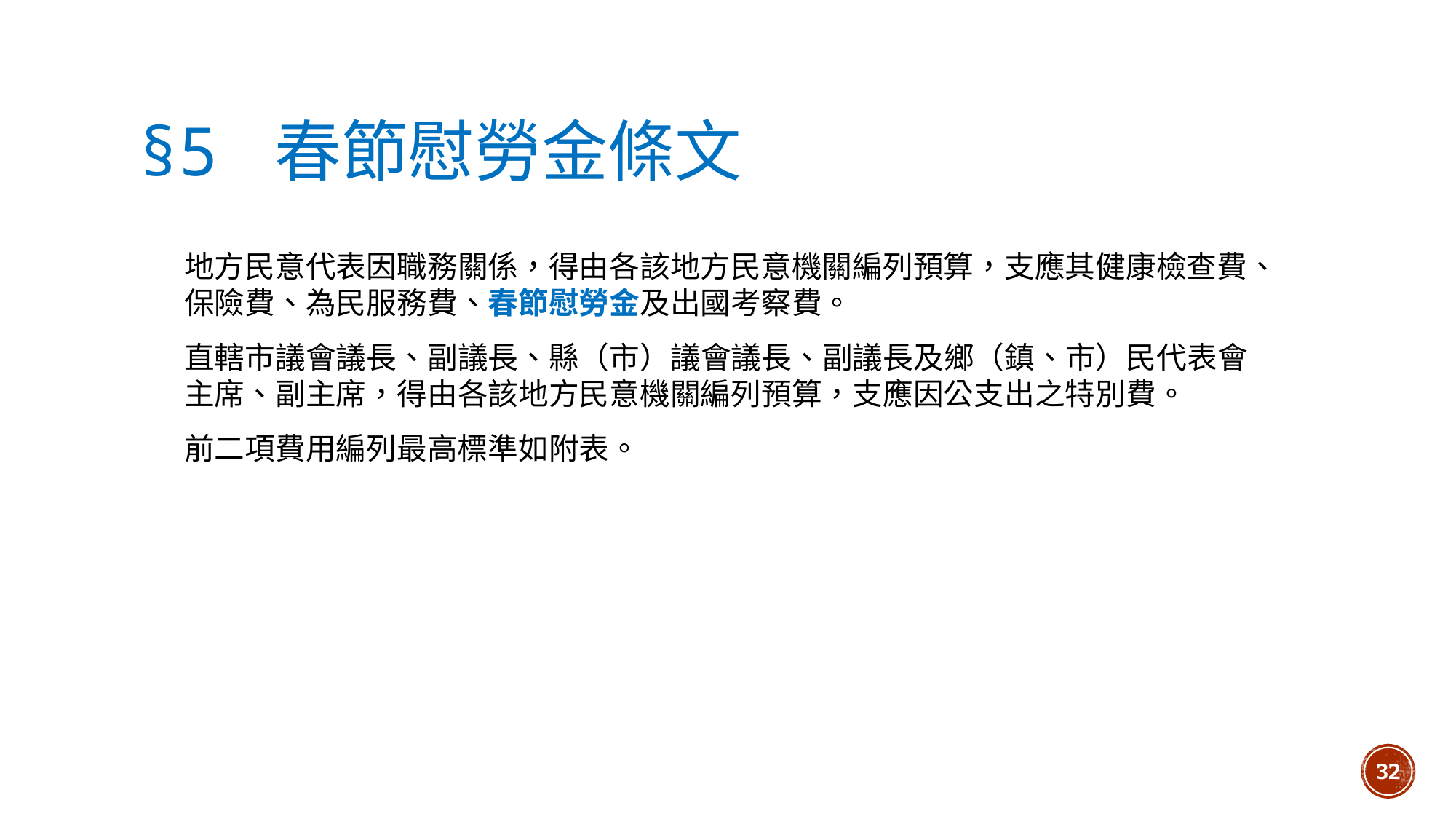

# §5 春節慰勞金條文
地方民意代表因職務關係，得由各該地方民意機關編列預算，支應其健康檢查費、保險費、為民服務費、春節慰勞金及出國考察費。
直轄市議會議長、副議長、縣（市）議會議長、副議長及鄉（鎮、市）民代表會主席、副主席，得由各該地方民意機關編列預算，支應因公支出之特別費。
前二項費用編列最高標準如附表。
32